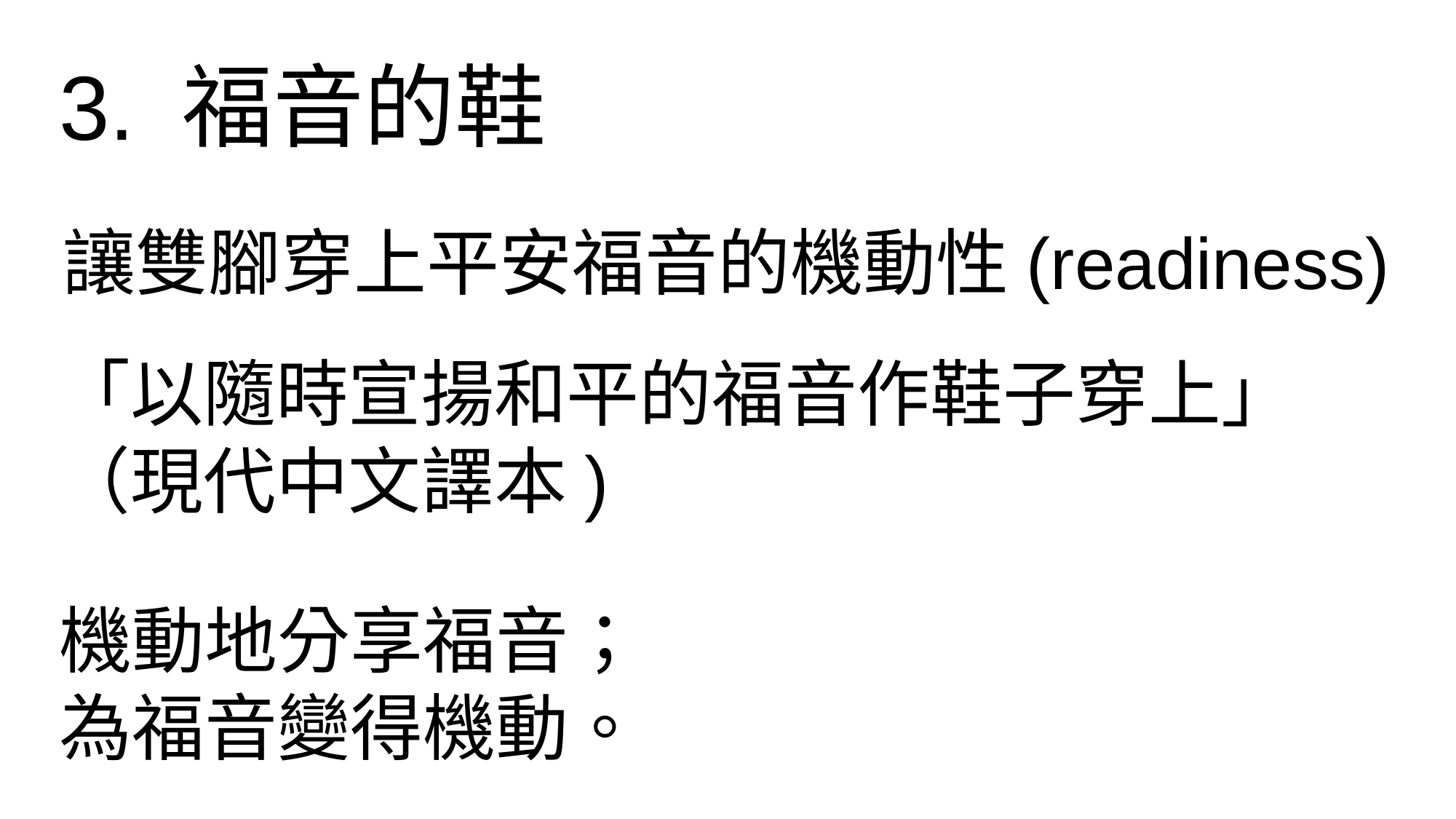

3. 福音的鞋
讓雙腳穿上平安福音的機動性(readiness)
「以隨時宣揚和平的福音作鞋子穿上」
（現代中文譯本)
機動地分享福音；
為福音變得機動。